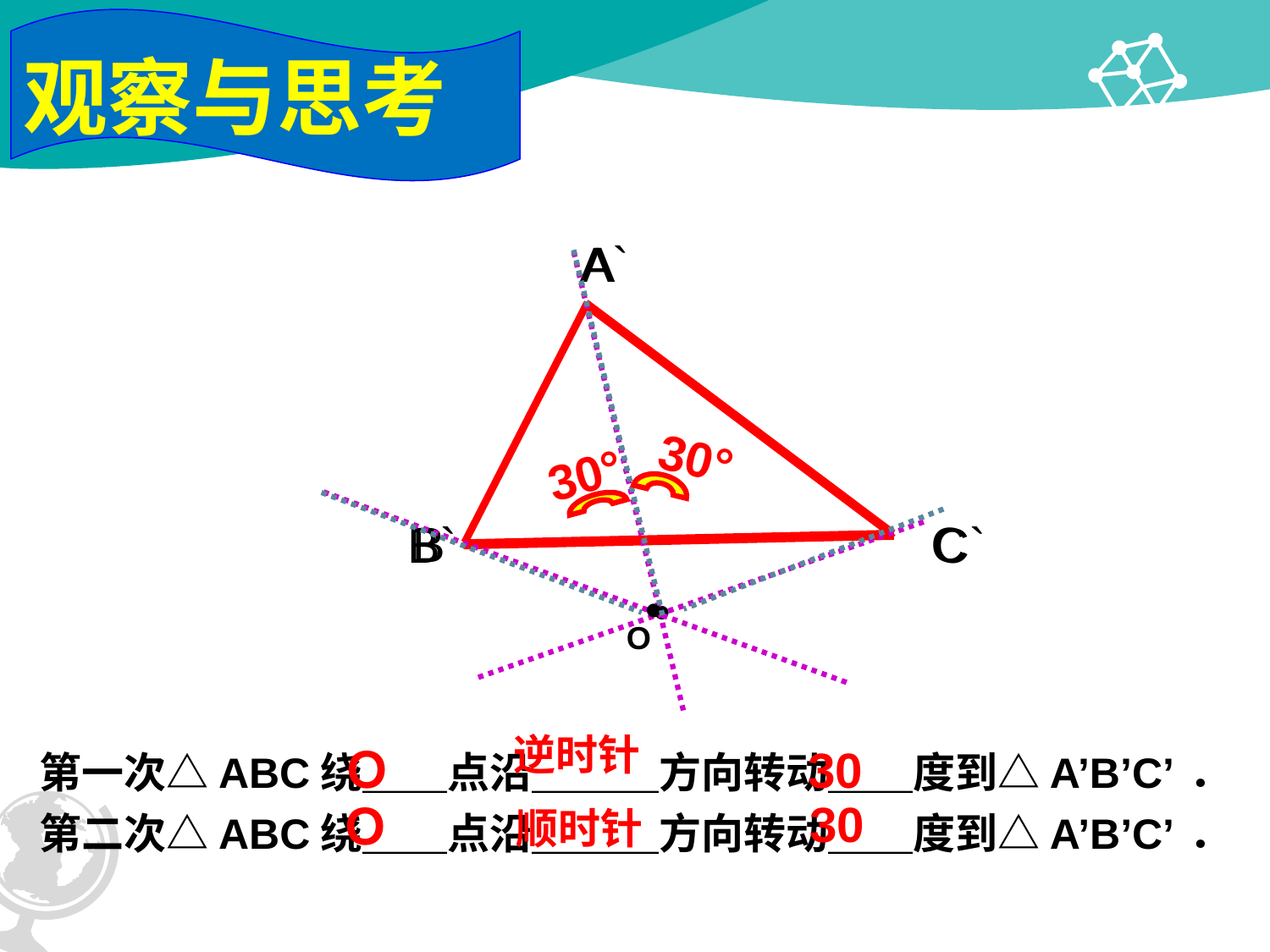

观察与思考
A`

B`
C`

●
O

●
A

B
C

30°

30°

逆时针
Ｏ
30
第一次△ABC绕＿＿点沿＿＿＿方向转动＿＿度到△A’B’C’ ．
30
Ｏ
顺时针
第二次△ABC绕＿＿点沿＿＿＿方向转动＿＿度到△A’B’C’ ．